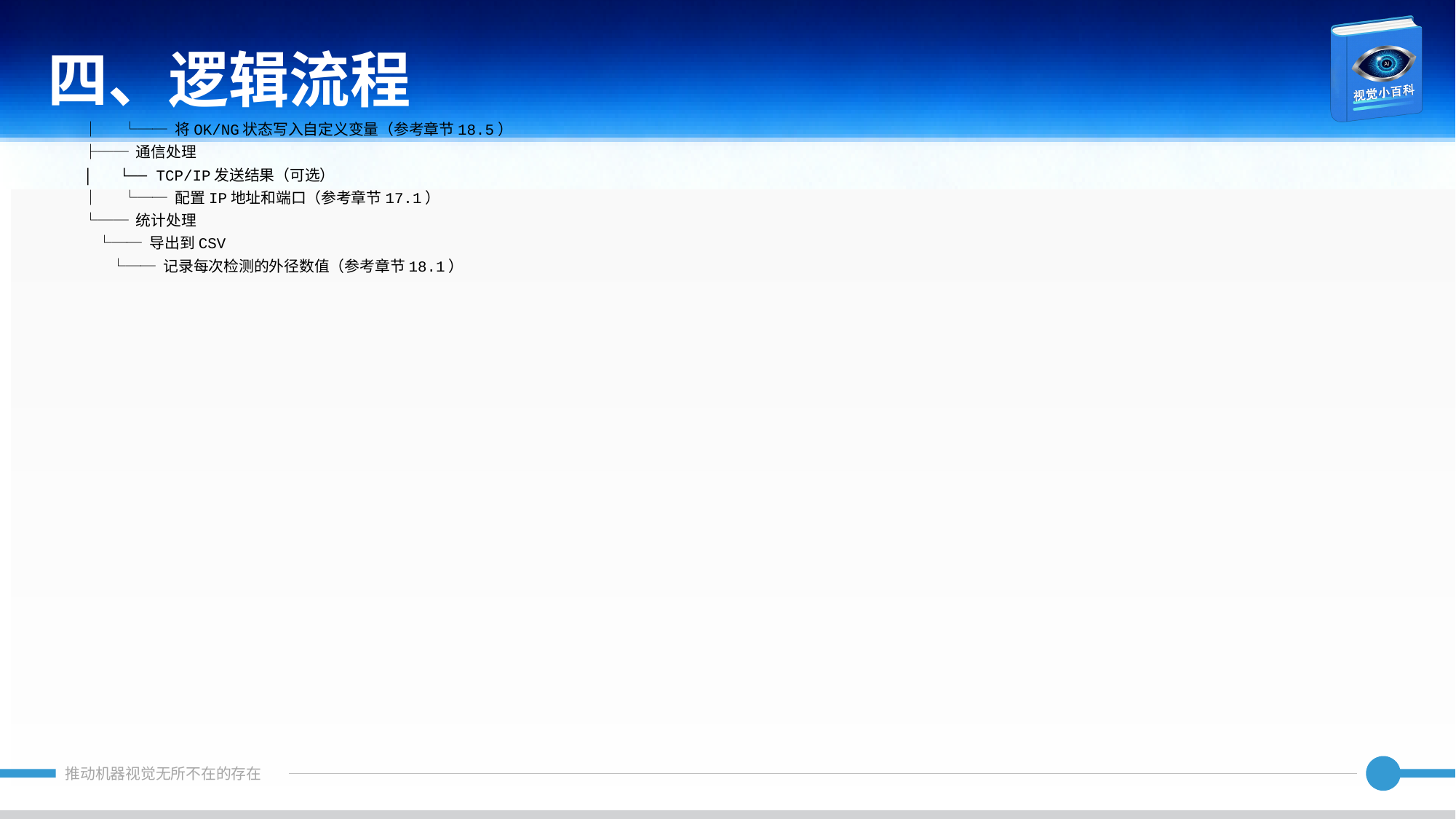

四、逻辑流程

│       └── 将OK/NG状态写入自定义变量（参考章节18.5）
├── 通信处理
│   └── TCP/IP发送结果（可选）
│       └── 配置IP地址和端口（参考章节17.1）
└── 统计处理
    └── 导出到CSV
        └── 记录每次检测的外径数值（参考章节18.1）
9